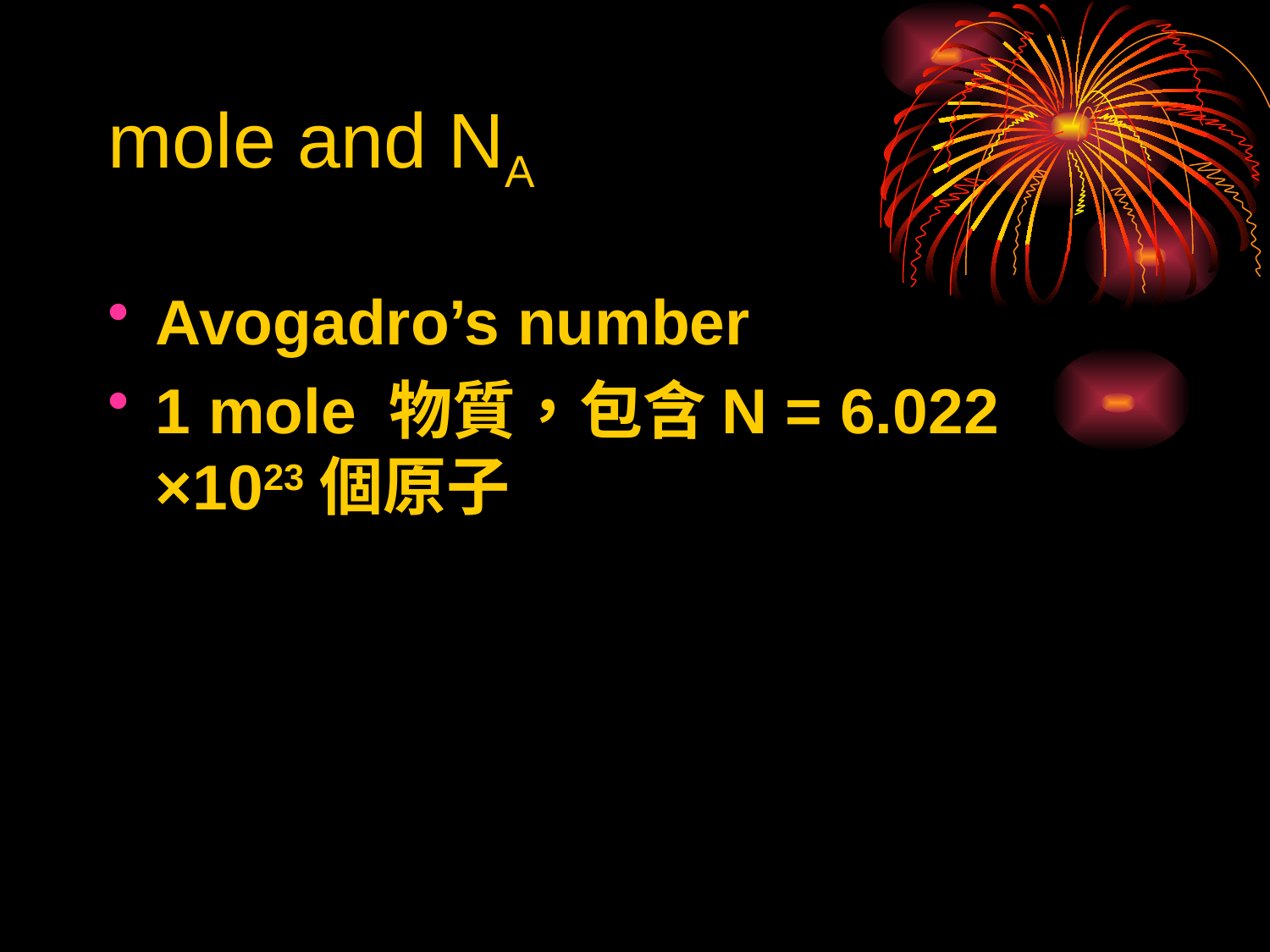

# mole and NA
Avogadro’s number
1 mole 物質，包含N = 6.022 ×1023個原子